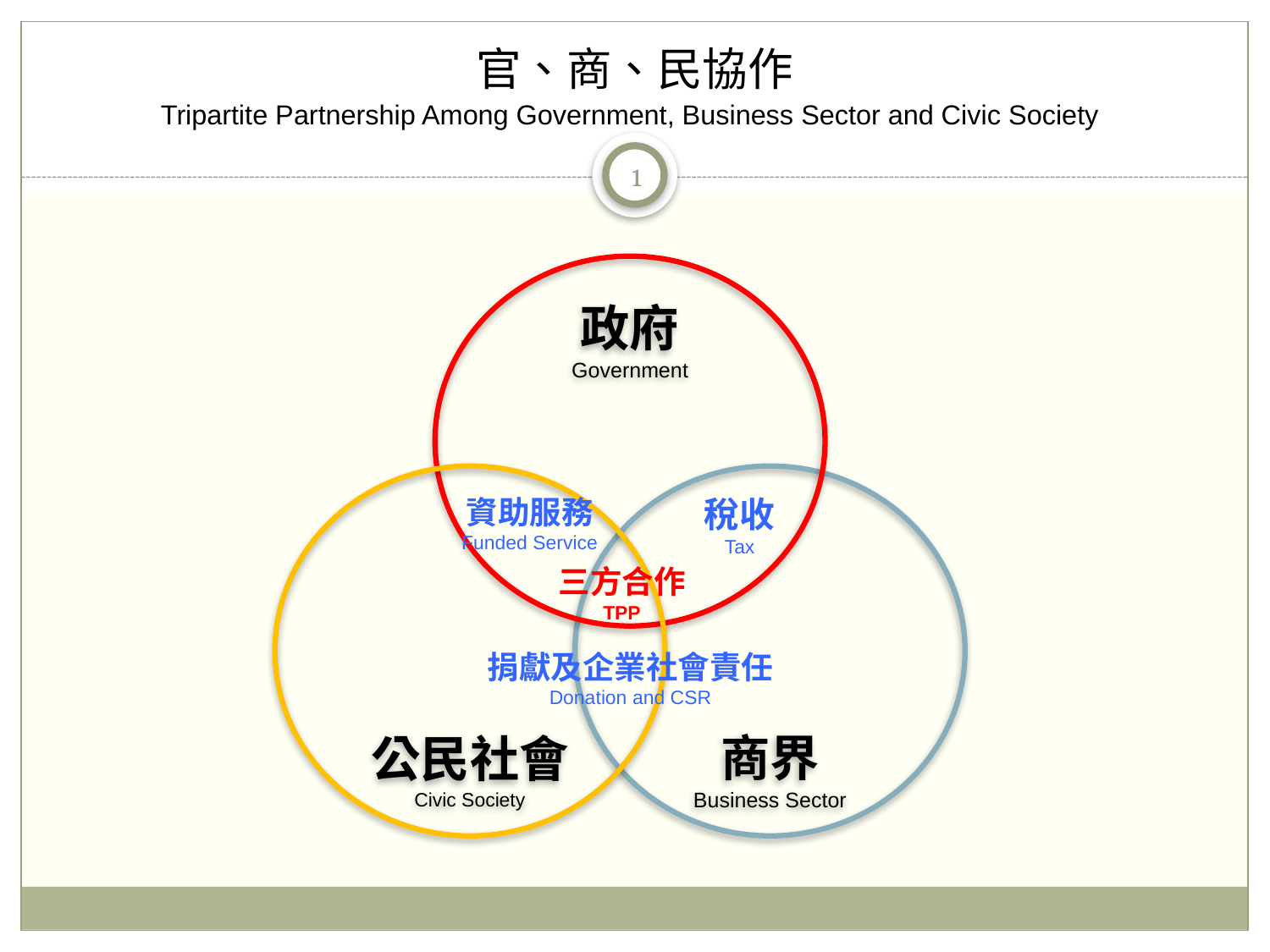

# 官、商、民協作 Tripartite Partnership Among Government, Business Sector and Civic Society
1
政府
Government

公民社會
Civic Society

商界
Business Sector
資助服務
Funded Service
稅收
Tax
三方合作
TPP
捐獻及企業社會責任
Donation and CSR